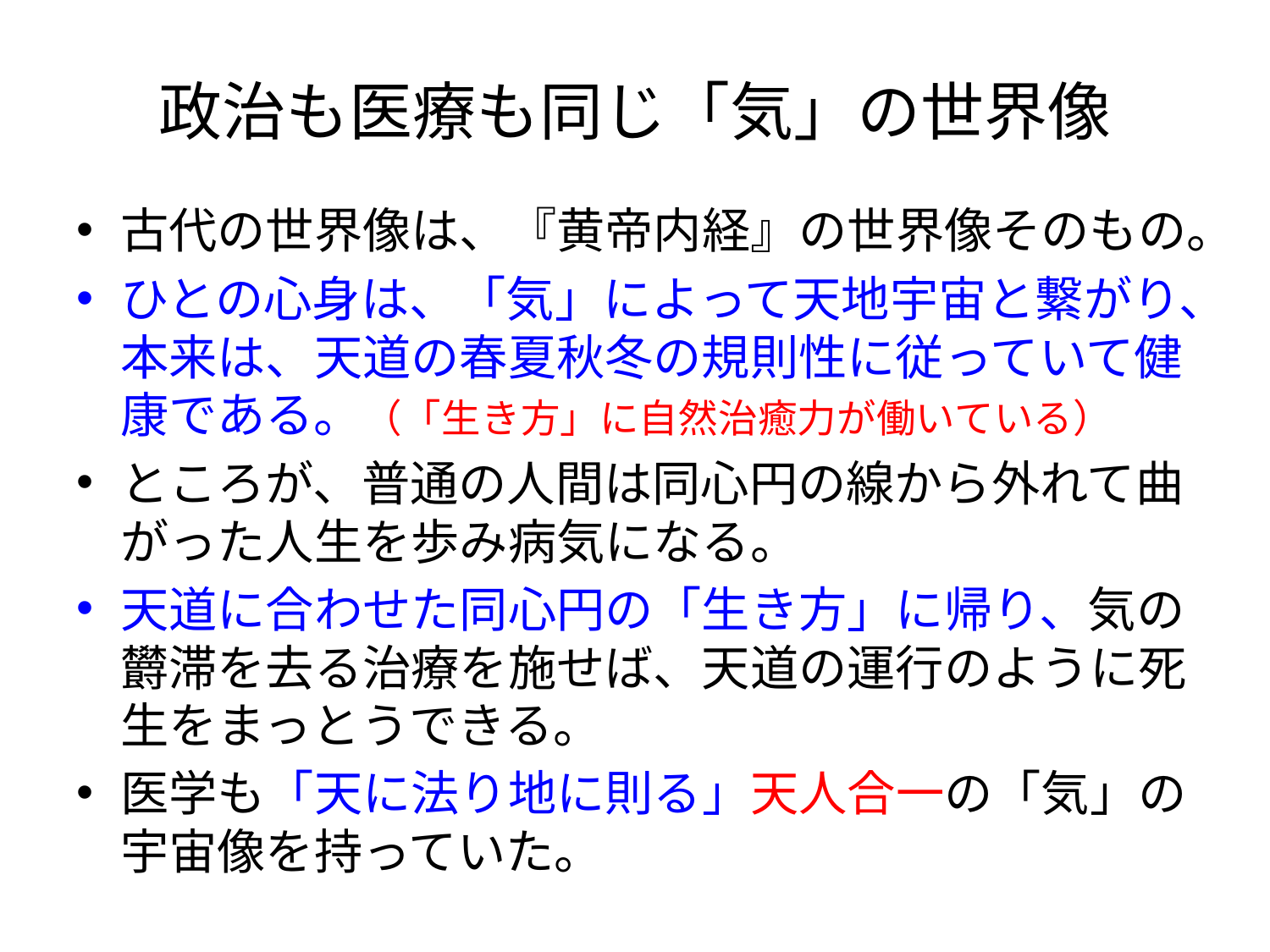

# 政治も医療も同じ「気」の世界像
古代の世界像は、『黄帝内経』の世界像そのもの。
ひとの心身は、「気」によって天地宇宙と繋がり、本来は、天道の春夏秋冬の規則性に従っていて健康である。（「生き方」に自然治癒力が働いている）
ところが、普通の人間は同心円の線から外れて曲がった人生を歩み病気になる。
天道に合わせた同心円の「生き方」に帰り、気の欝滞を去る治療を施せば、天道の運行のように死生をまっとうできる。
医学も「天に法り地に則る」天人合一の「気」の宇宙像を持っていた。